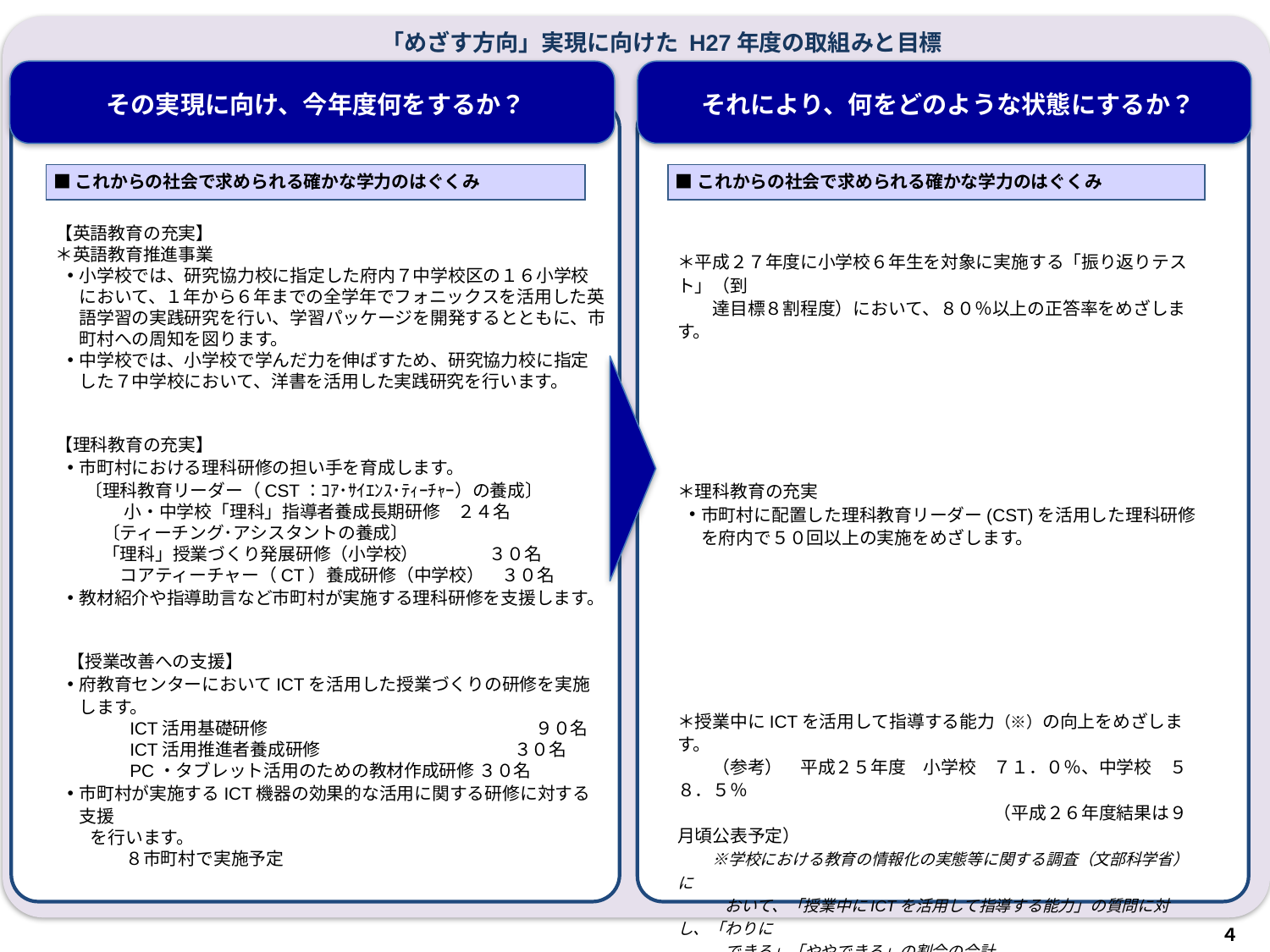

「めざす方向」実現に向けた H27年度の取組みと目標
その実現に向け、今年度何をするか？
それにより、何をどのような状態にするか？

■これからの社会で求められる確かな学力のはぐくみ
■これからの社会で求められる確かな学力のはぐくみ
【英語教育の充実】
＊英語教育推進事業
小学校では、研究協力校に指定した府内７中学校区の１６小学校において、１年から６年までの全学年でフォニックスを活用した英語学習の実践研究を行い、学習パッケージを開発するとともに、市町村への周知を図ります。
中学校では、小学校で学んだ力を伸ばすため、研究協力校に指定した７中学校において、洋書を活用した実践研究を行います。

【理科教育の充実】
市町村における理科研修の担い手を育成します。
　〔理科教育リーダー（CST：ｺｱ･ｻｲｴﾝｽ･ﾃｨｰﾁｬｰ）の養成〕
　　　 小・中学校「理科」指導者養成長期研修　２４名
　　〔ティーチング･アシスタントの養成〕
　　「理科」授業づくり発展研修（小学校）　　　　３０名
　　　コアティーチャー（CT）養成研修（中学校）　３０名
教材紹介や指導助言など市町村が実施する理科研修を支援します。

【授業改善への支援】
府教育センターにおいてICTを活用した授業づくりの研修を実施します。
　　　　ICT活用基礎研修　　　　　　　 　　　　　　　　９０名
　　　　ICT活用推進者養成研修　　　　　　　　　　　３０名
　　　　PC・タブレット活用のための教材作成研修 ３０名
市町村が実施するICT機器の効果的な活用に関する研修に対する支援
　　を行います。
　　　　８市町村で実施予定

＊平成２７年度に小学校６年生を対象に実施する「振り返りテスト」（到
　　達目標８割程度）において、８０％以上の正答率をめざします。

＊理科教育の充実
市町村に配置した理科教育リーダー(CST)を活用した理科研修を府内で５０回以上の実施をめざします。

＊授業中にICTを活用して指導する能力（※）の向上をめざします。
　　（参考）　平成２５年度　小学校　７１．０％、中学校　５８．５％
　　　　　　　　　　　　　　　　　　（平成２６年度結果は９月頃公表予定）
　　※学校における教育の情報化の実態等に関する調査（文部科学省）に
　　　おいて、「授業中にICTを活用して指導する能力」の質問に対し、「わりに
　　　できる」「ややできる」の割合の合計。

４